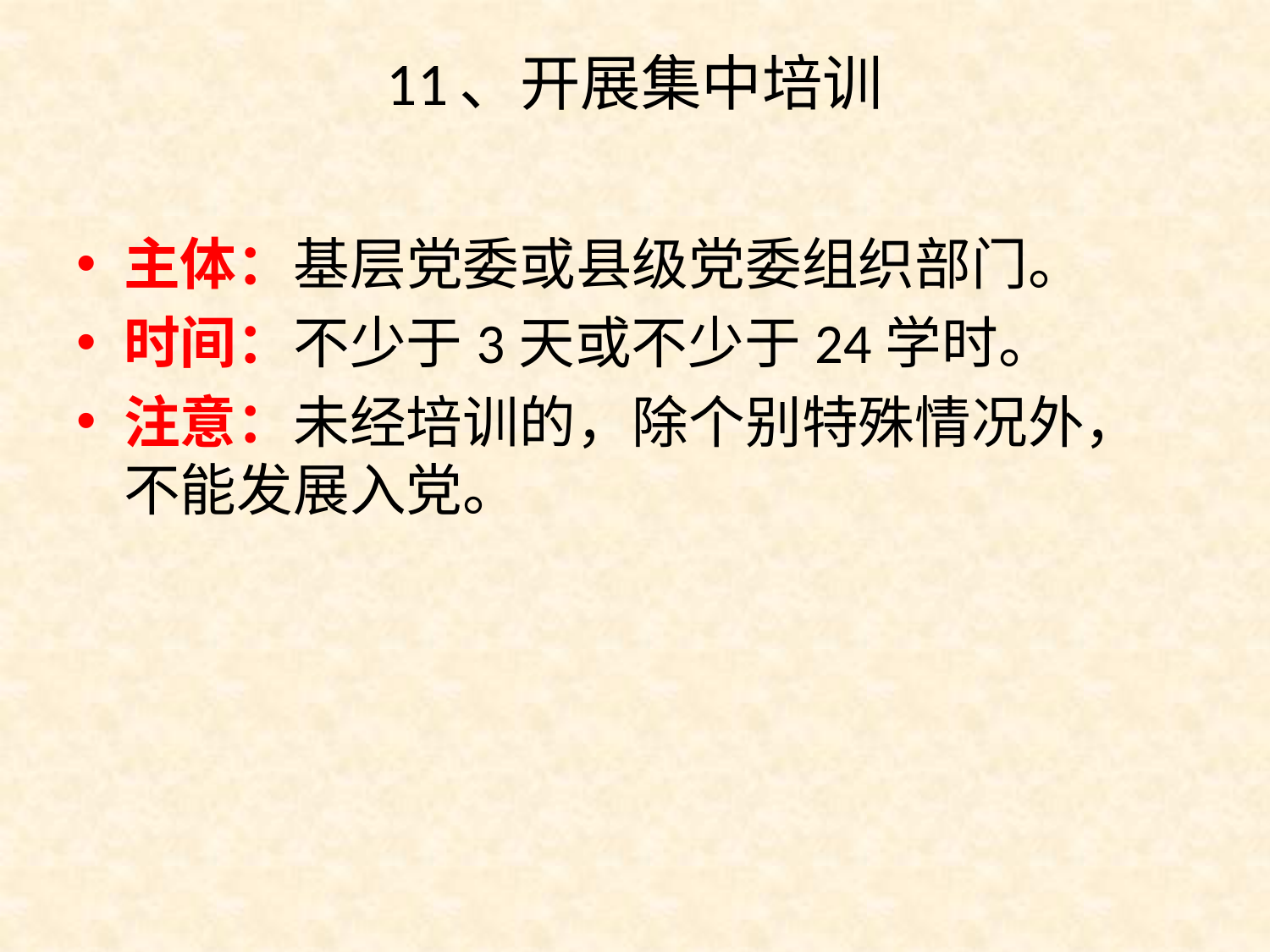

# 11、开展集中培训
主体：基层党委或县级党委组织部门。
时间：不少于3天或不少于24学时。
注意：未经培训的，除个别特殊情况外，不能发展入党。